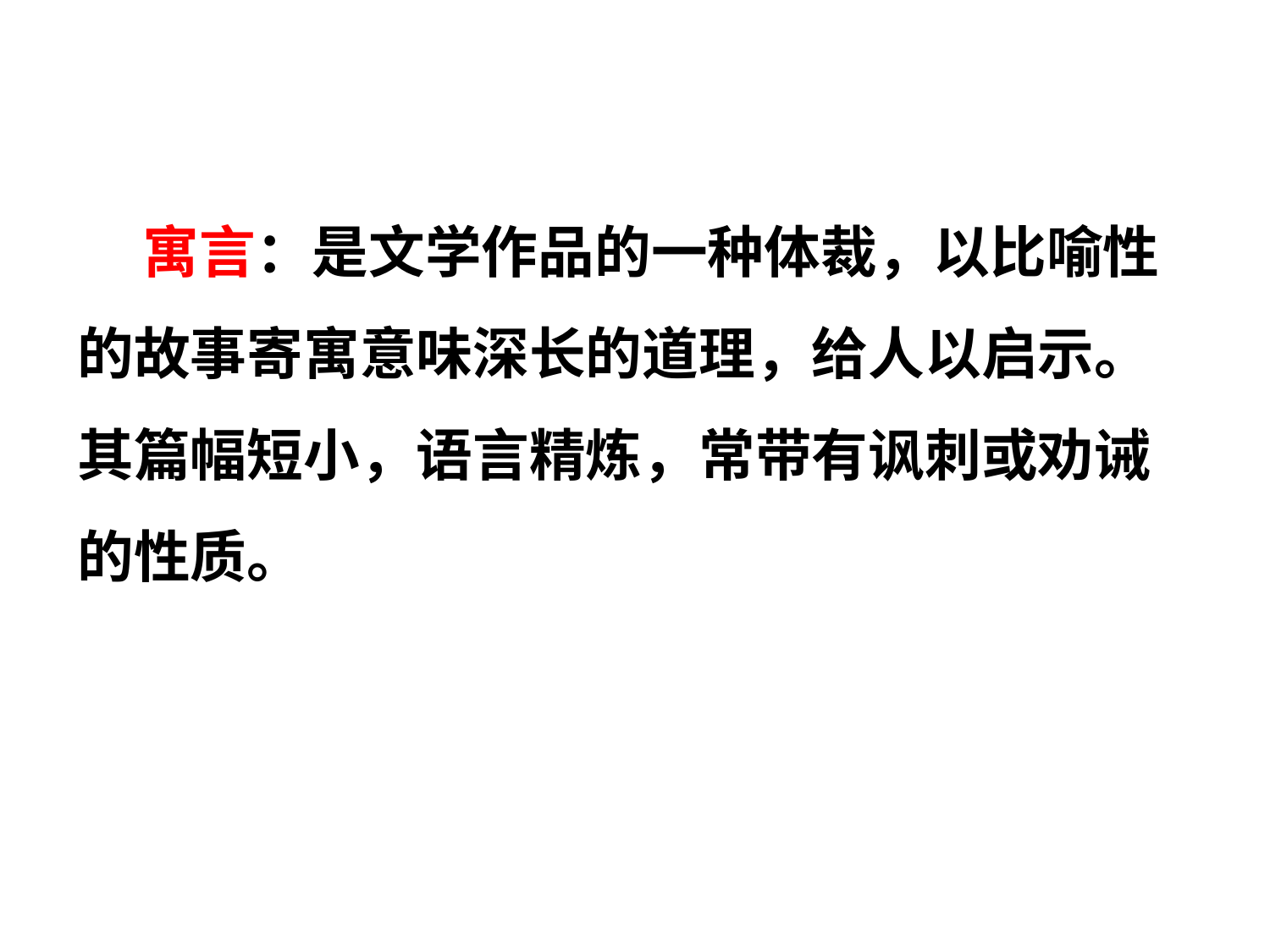

寓言：是文学作品的一种体裁，以比喻性的故事寄寓意味深长的道理，给人以启示。其篇幅短小，语言精炼，常带有讽刺或劝诫的性质。